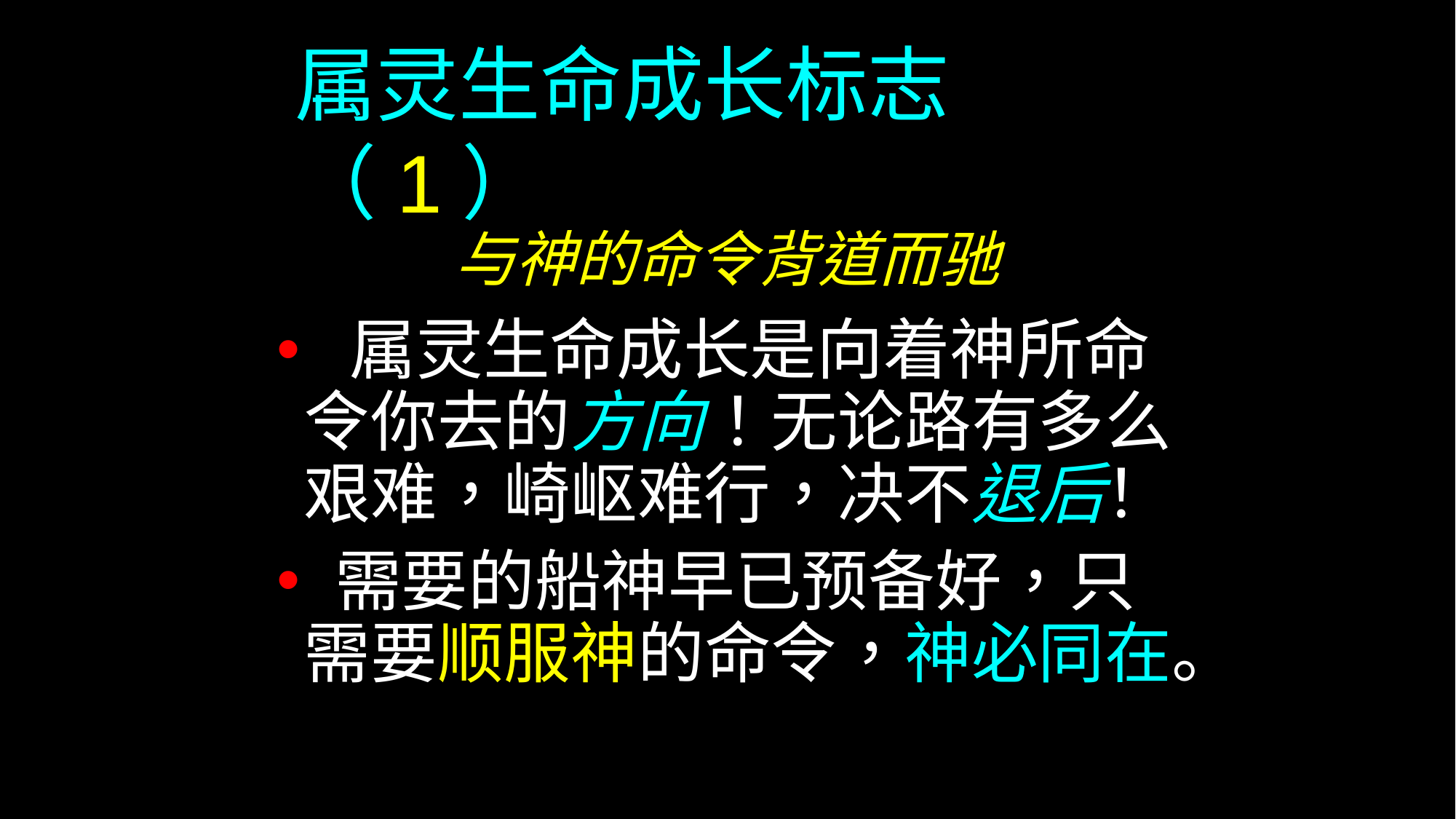

# 属灵生命成长标志 （1）
与神的命令背道而驰
  属灵生命成长是向着神所命令你去的方向！无论路有多么艰难，崎岖难行，决不退后！
 需要的船神早已预备好，只需要顺服神的命令，神必同在。